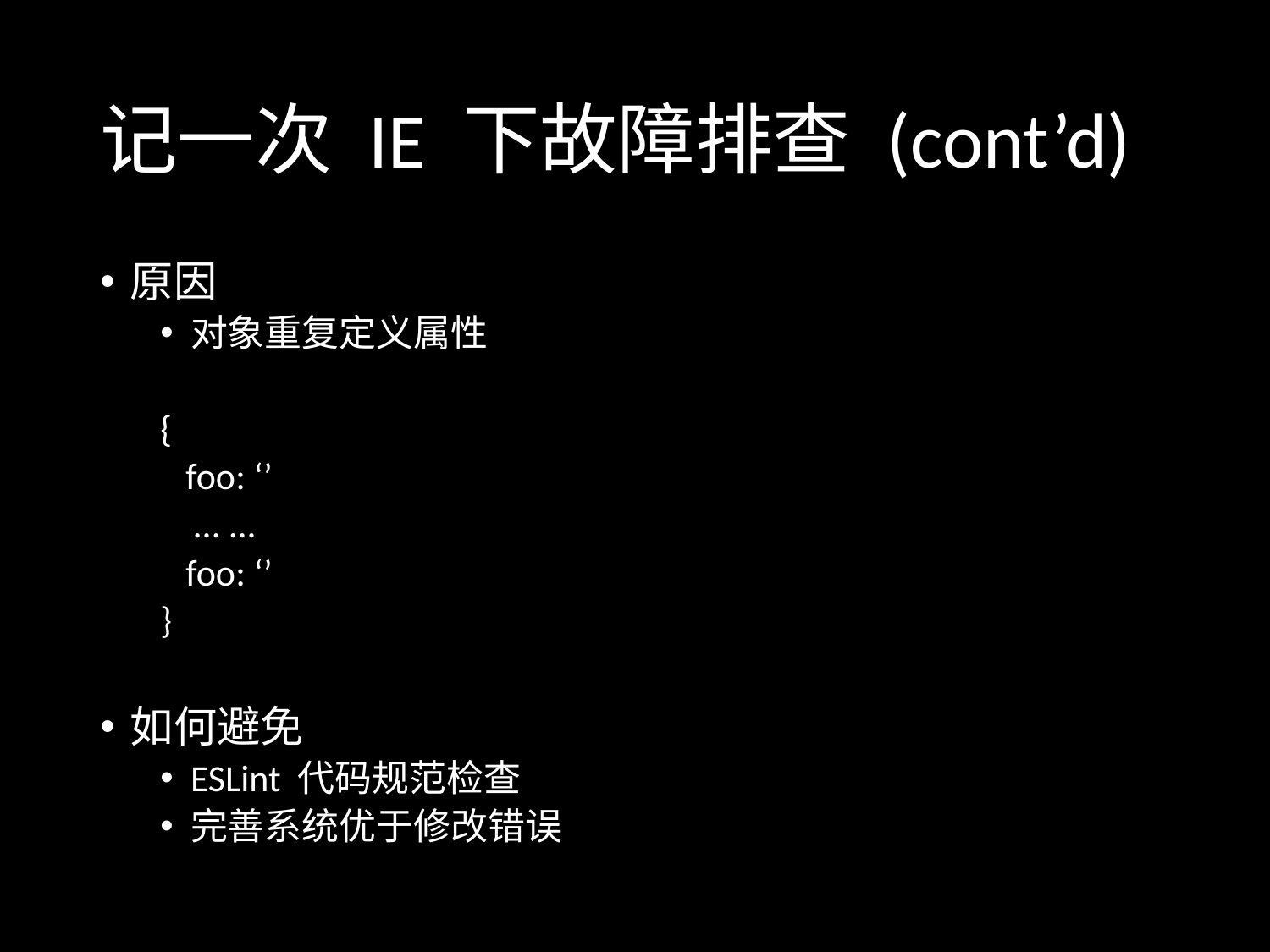

# 记一次 IE 下故障排查 (cont’d)
原因
对象重复定义属性

{
   foo: ‘’
    … ...
   foo: ‘’
}

如何避免
ESLint 代码规范检查
完善系统优于修改错误